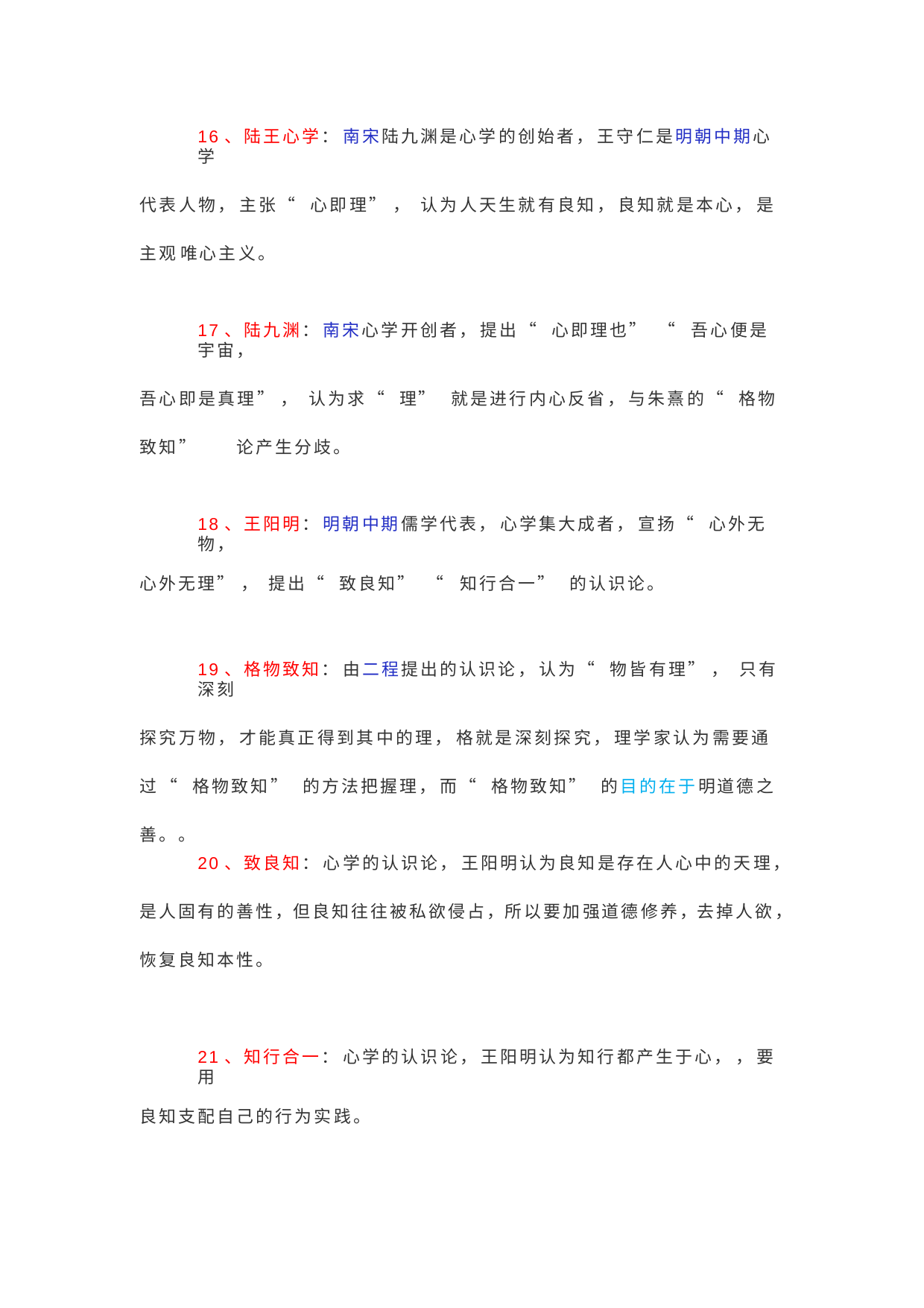

16、陆王心学： 南宋陆九渊是心学的创始者， 王守仁是明朝中期心学
代表人物， 主张“ 心即理”， 认为人天生就有良知， 良知就是本心， 是主观 唯心主义。
17、陆九渊： 南宋心学开创者， 提出“ 心即理也”“ 吾心便是宇宙，
吾心即是真理”， 认为求“ 理” 就是进行内心反省， 与朱熹的“ 格物致知”  论产生分歧。
18、王阳明： 明朝中期儒学代表， 心学集大成者， 宣扬“ 心外无物，

心外无理”， 提出“ 致良知”“ 知行合一” 的认识论。
19、格物致知： 由二程提出的认识论， 认为“ 物皆有理”， 只有深刻
探究万物， 才能真正得到其中的理， 格就是深刻探究， 理学家认为需要通过 “ 格物致知” 的方法把握理， 而“ 格物致知” 的目的在于明道德之善。。
20、致良知： 心学的认识论， 王阳明认为良知是存在人心中的天理，
是人固有的善性，但良知往往被私欲侵占，所以要加强道德修养，去掉人欲， 恢复良知本性。
21、知行合一： 心学的认识论， 王阳明认为知行都产生于心， ， 要用

良知支配自己的行为实践。